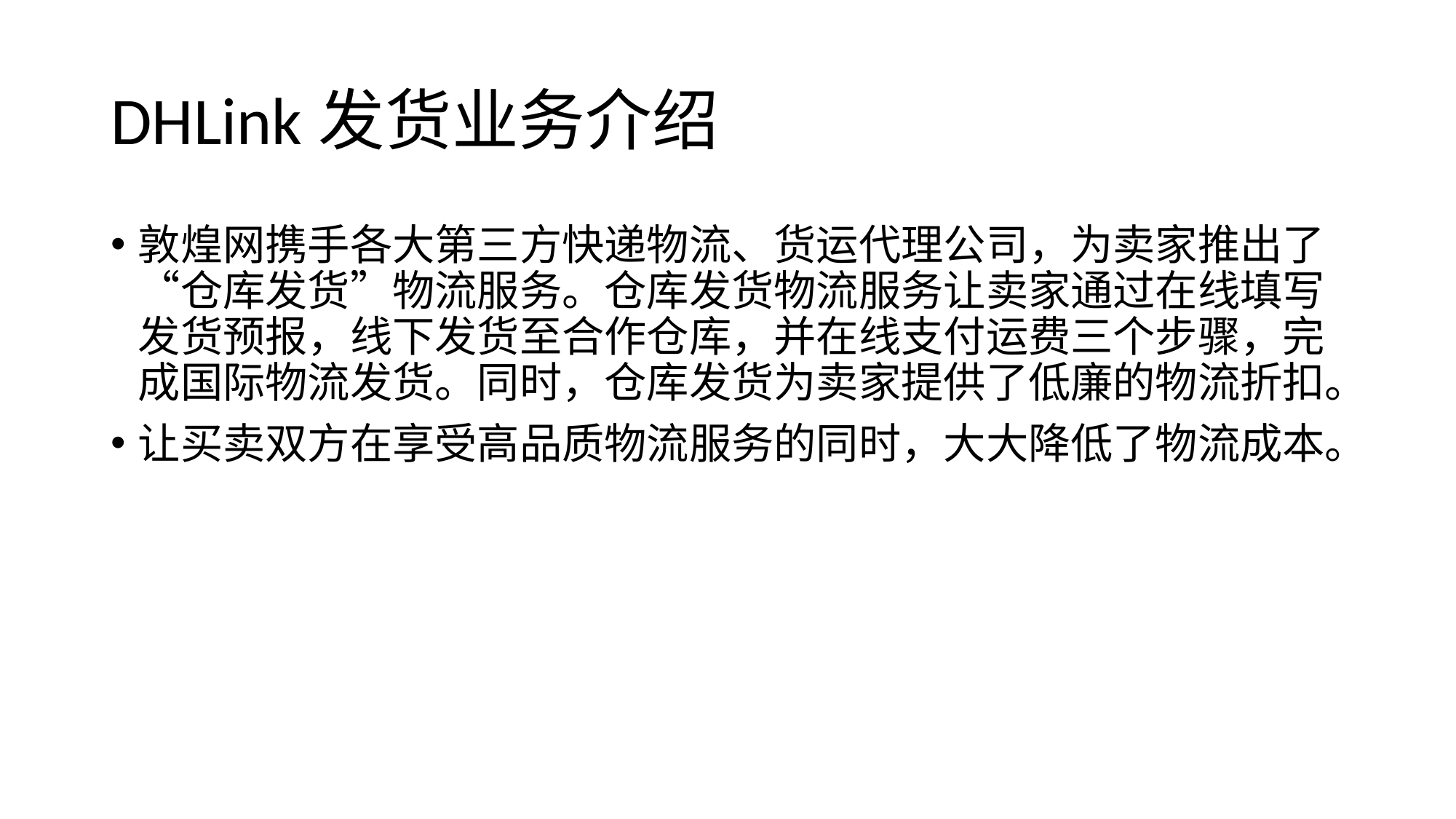

# DHLink发货业务介绍
敦煌网携手各大第三方快递物流、货运代理公司，为卖家推出了“仓库发货”物流服务。仓库发货物流服务让卖家通过在线填写发货预报，线下发货至合作仓库，并在线支付运费三个步骤，完成国际物流发货。同时，仓库发货为卖家提供了低廉的物流折扣。
让买卖双方在享受高品质物流服务的同时，大大降低了物流成本。